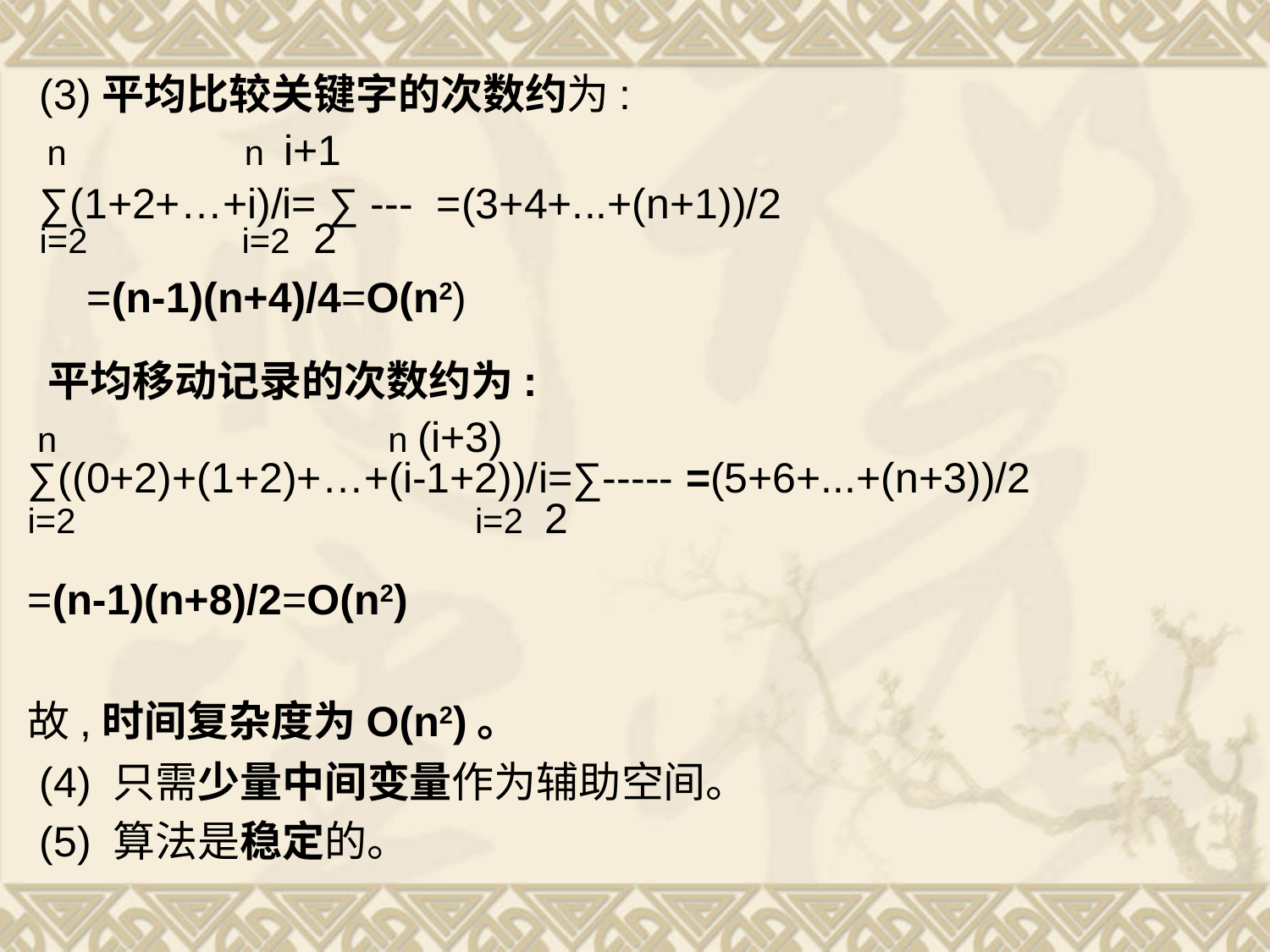

(3)平均比较关键字的次数约为:
  n               n  i+1
 ∑(1+2+…+i)/i= ∑ ---  =(3+4+...+(n+1))/2
 i=2             i=2  2
     =(n-1)(n+4)/4=O(n2)

 平均移动记录的次数约为:
 n                                  n (i+3)
∑((0+2)+(1+2)+…+(i-1+2))/i=∑----- =(5+6+...+(n+3))/2
i=2 	                       i=2  2

=(n-1)(n+8)/2=O(n2)

故,时间复杂度为O(n2)。
 (4) 只需少量中间变量作为辅助空间。
 (5) 算法是稳定的。